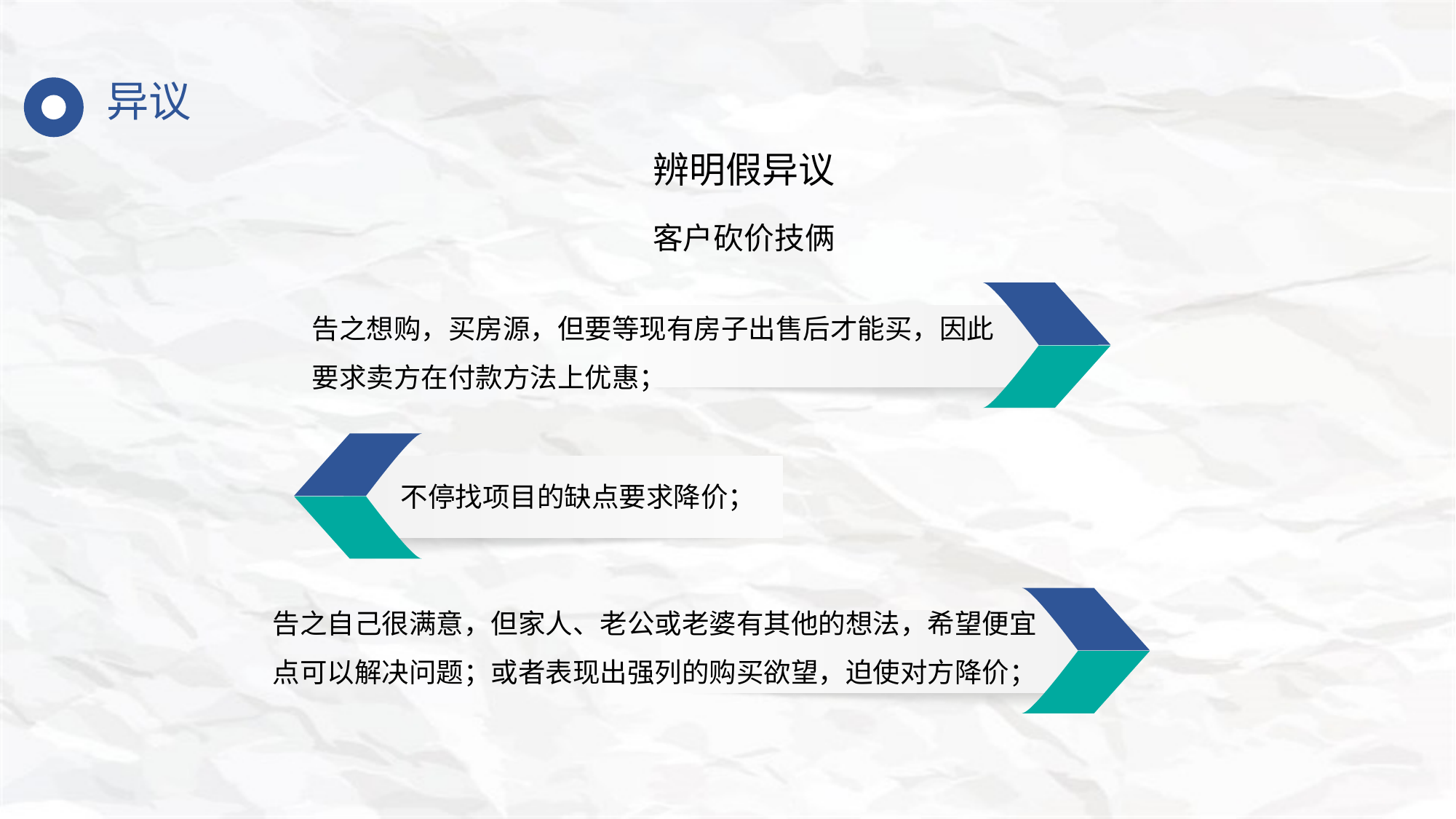

异议

辨明假异议
客户砍价技俩

告之想购，买房源，但要等现有房子出售后才能买，因此要求卖方在付款方法上优惠；

不停找项目的缺点要求降价；
告之自己很满意，但家人、老公或老婆有其他的想法，希望便宜点可以解决问题；或者表现出强列的购买欲望，迫使对方降价；